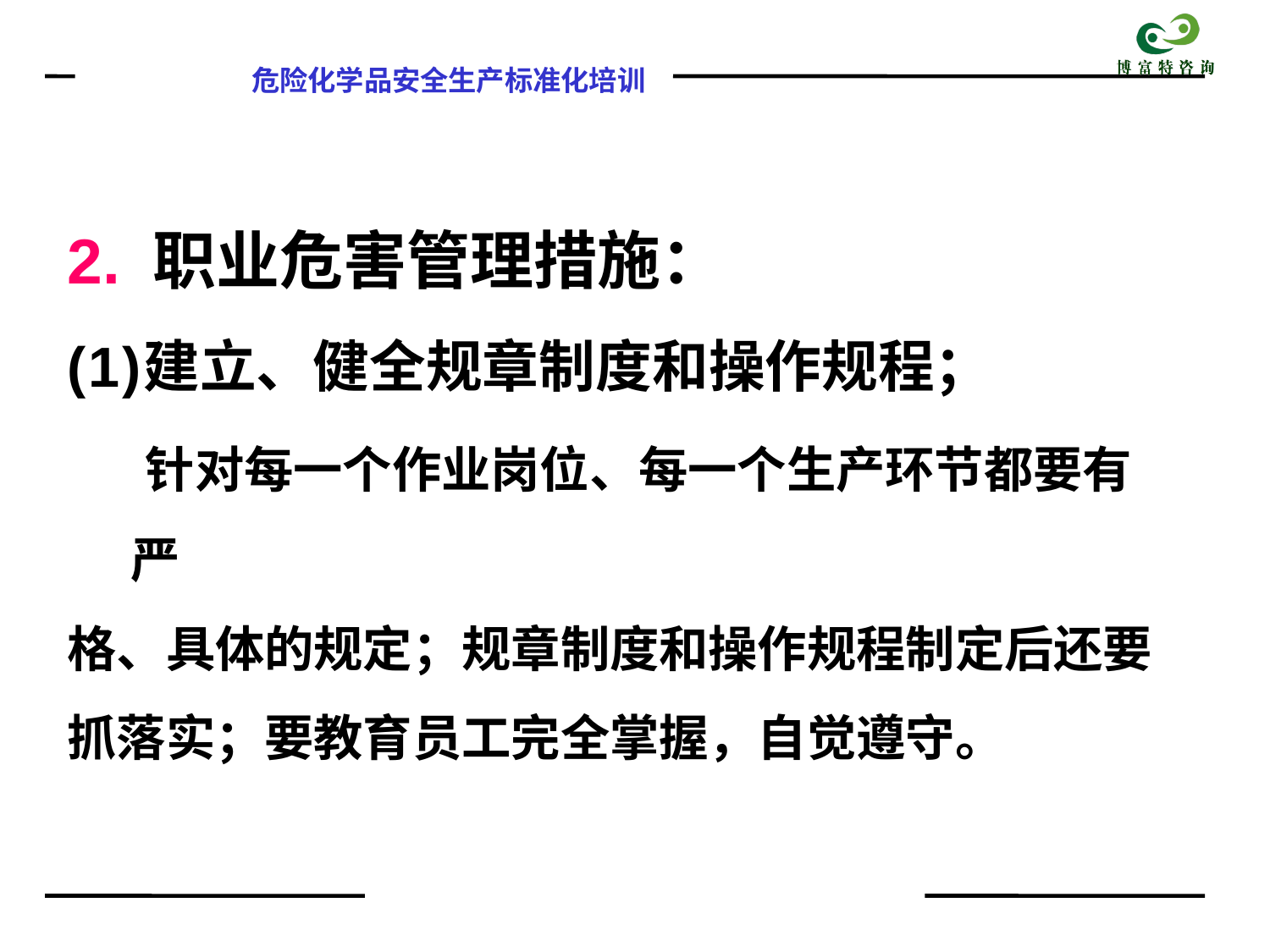

2. 职业危害管理措施：
建立、健全规章制度和操作规程；
     针对每一个作业岗位、每一个生产环节都要有严
格、具体的规定；规章制度和操作规程制定后还要
抓落实；要教育员工完全掌握，自觉遵守。